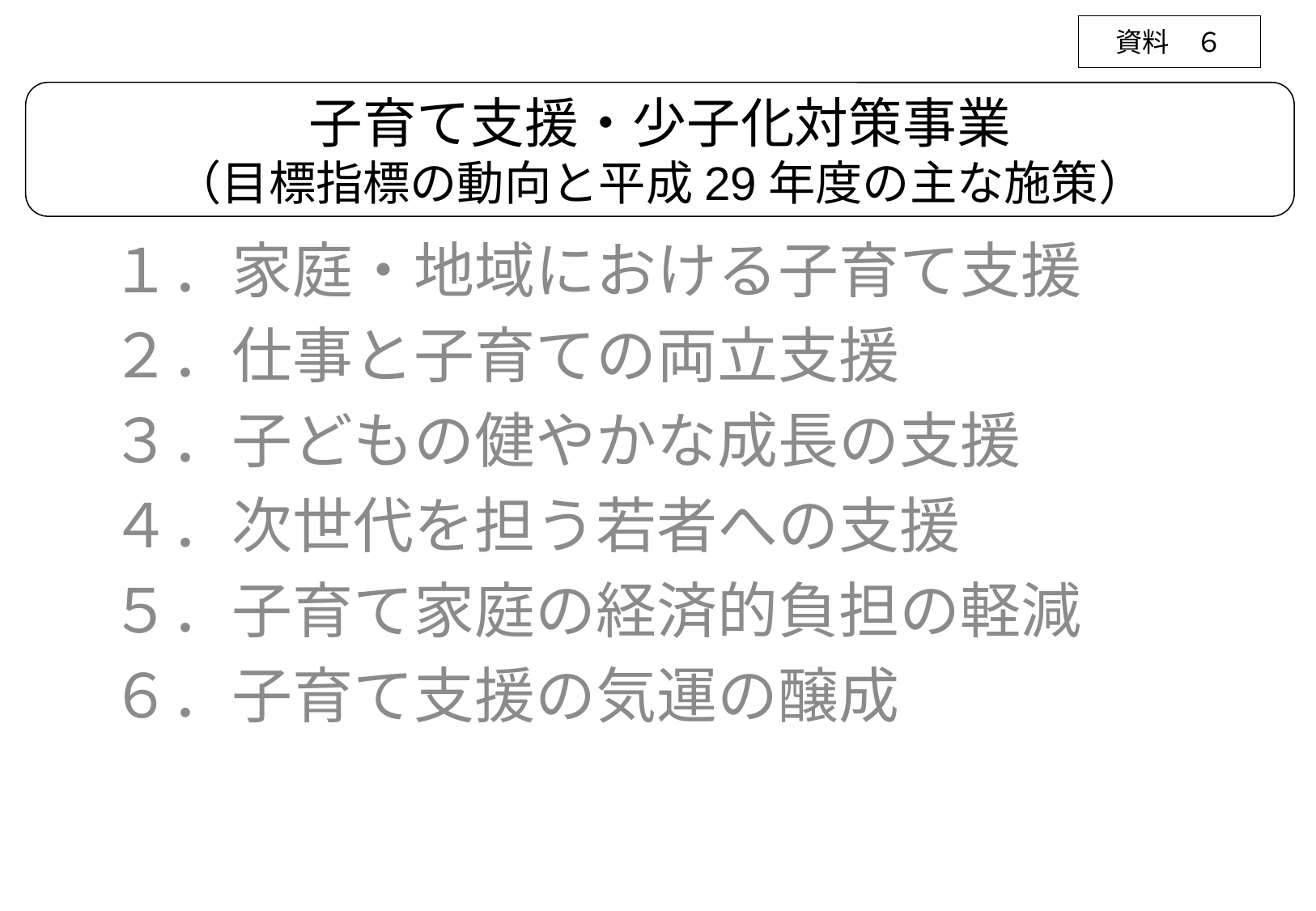

資料　６
子育て支援・少子化対策事業
（目標指標の動向と平成29年度の主な施策）
１．家庭・地域における子育て支援
２．仕事と子育ての両立支援
３．子どもの健やかな成長の支援
４．次世代を担う若者への支援
５．子育て家庭の経済的負担の軽減
６．子育て支援の気運の醸成